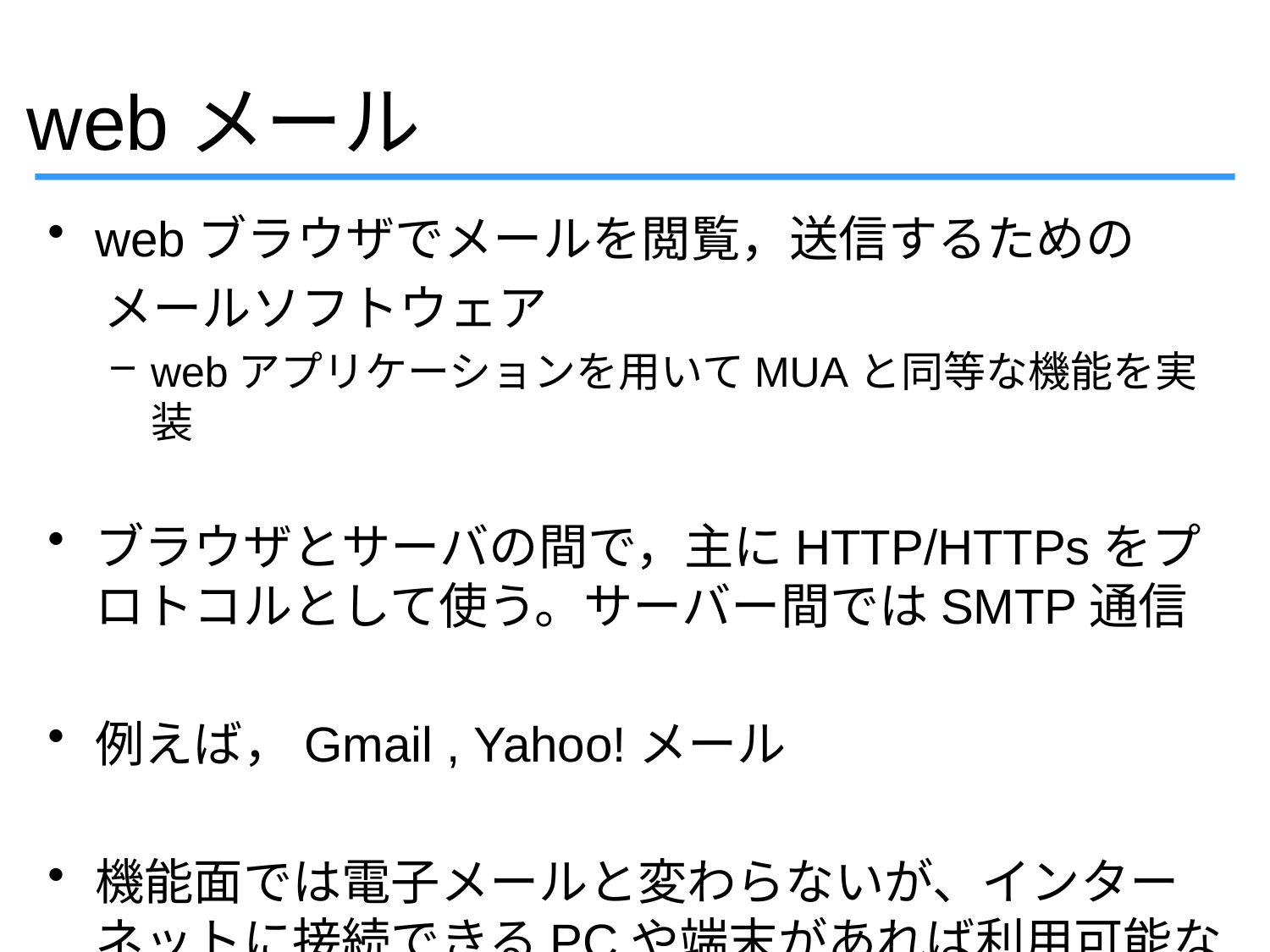

webメール

webブラウザでメールを閲覧，送信するための
    メールソフトウェア
webアプリケーションを用いてMUAと同等な機能を実装

ブラウザとサーバの間で，主にHTTP/HTTPsをプロトコルとして使う。サーバー間ではSMTP通信

例えば，Gmail , Yahoo!メール

機能面では電子メールと変わらないが、インターネットに接続できるPCや端末があれば利用可能な点で便利